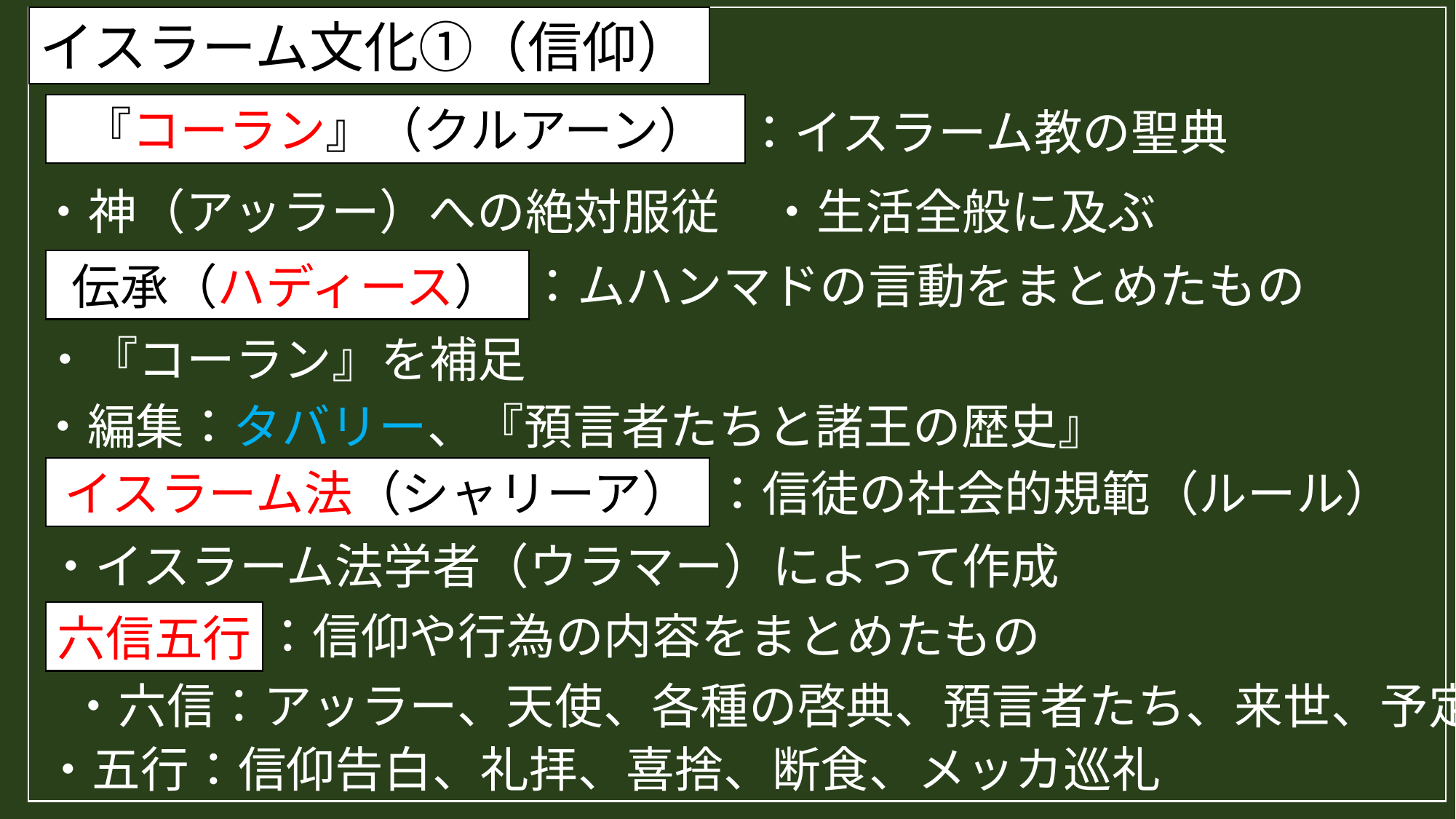

イスラーム文化①（信仰）
『コーラン』（クルアーン）
：イスラーム教の聖典
・神（アッラー）への絶対服従　・生活全般に及ぶ
：ムハンマドの言動をまとめたもの
伝承（ハディース）
・『コーラン』を補足
・編集：タバリー、『預言者たちと諸王の歴史』
：信徒の社会的規範（ルール）
イスラーム法（シャリーア）
・イスラーム法学者（ウラマー）によって作成
：信仰や行為の内容をまとめたもの
六信五行
・六信：アッラー、天使、各種の啓典、預言者たち、来世、予定
・五行：信仰告白、礼拝、喜捨、断食、メッカ巡礼